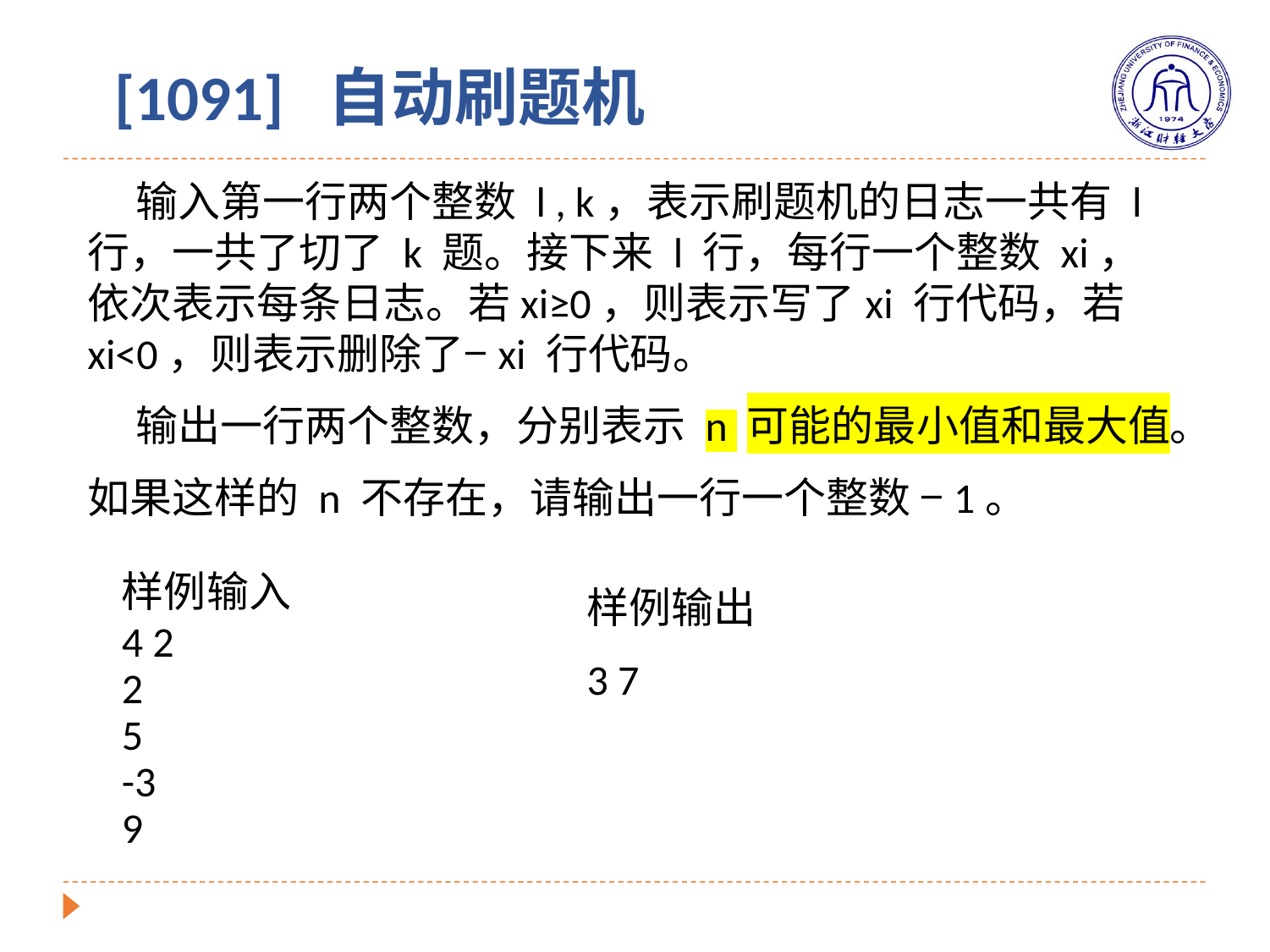

# [1091]  自动刷题机
    输入第一行两个整数 l , k，表示刷题机的日志一共有 l行，一共了切了 k 题。接下来 l 行，每行一个整数 xi，依次表示每条日志。若xi≥0，则表示写了xi 行代码，若xi<0，则表示删除了−xi 行代码。
    输出一行两个整数，分别表示 n 可能的最小值和最大值。
如果这样的 n 不存在，请输出一行一个整数 −1。
样例输入
4 2
2
5
-3
9
样例输出
3 7
37